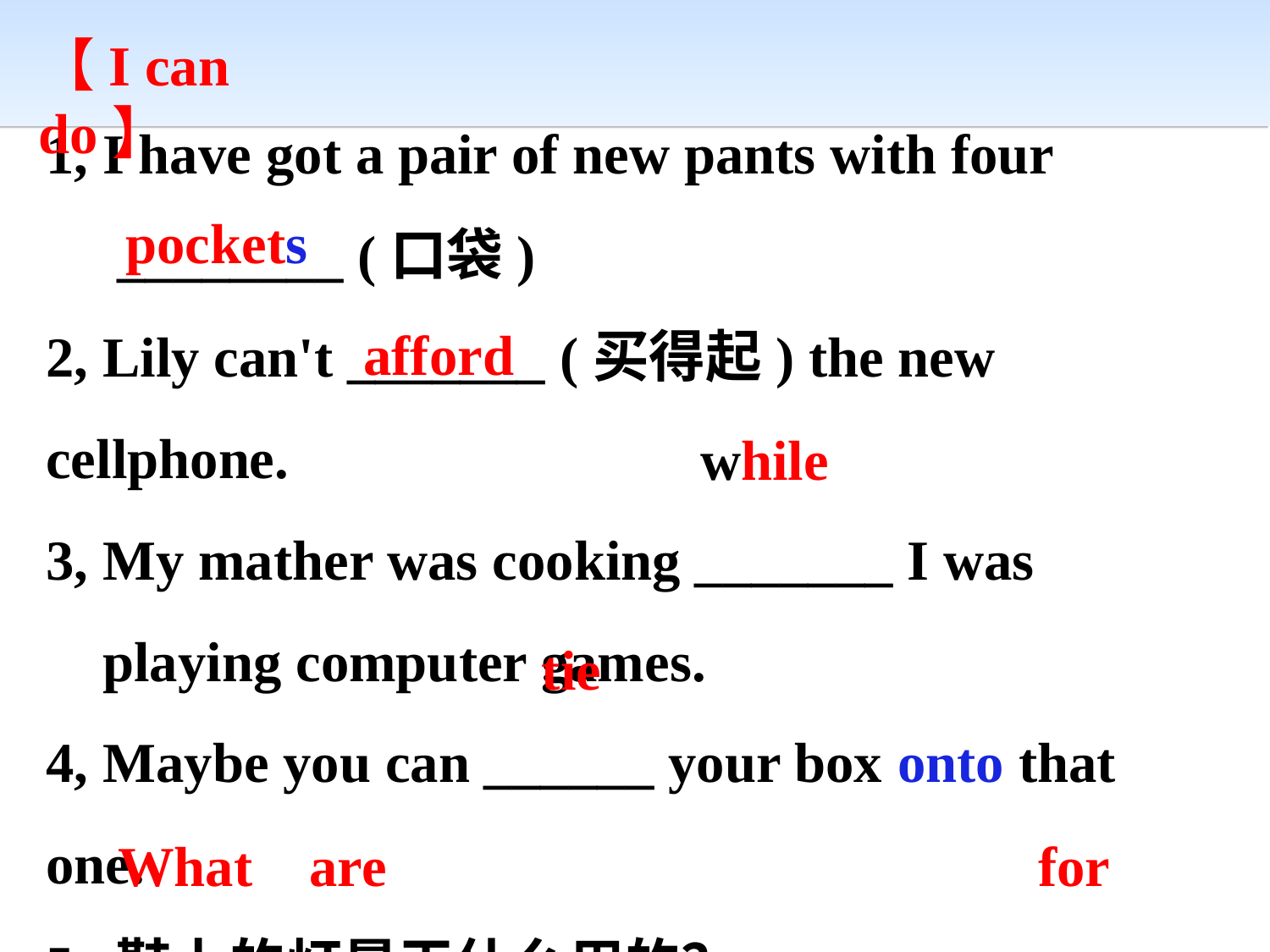

【I can do】
1, I have got a pair of new pants with four
     ________ (口袋)
2, Lily can't _______ (买得起) the new cellphone.
3, My mather was cooking _______ I was
    playing computer games.
4, Maybe you can ______ your box onto that one.
5, 鞋上的灯是干什么用的？
    ______ _____ the lights on the shoes _______ ?
pockets
afford
w
hile
tie
What    are                                              for